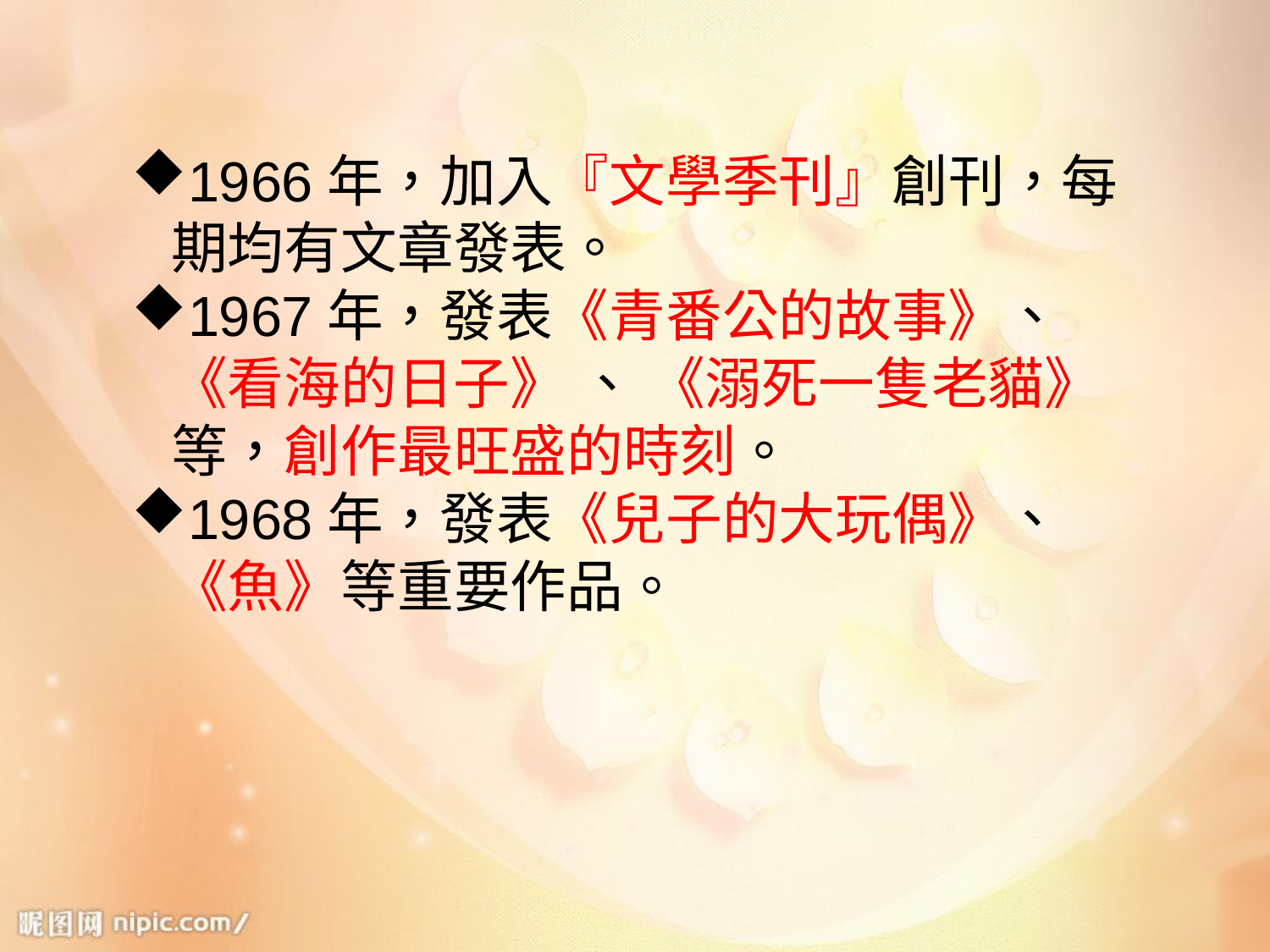

1966年，加入『文學季刊』創刊，每期均有文章發表。
1967年，發表《青番公的故事》、《看海的日子》 、 《溺死一隻老貓》等，創作最旺盛的時刻。
1968年，發表《兒子的大玩偶》、《魚》等重要作品。